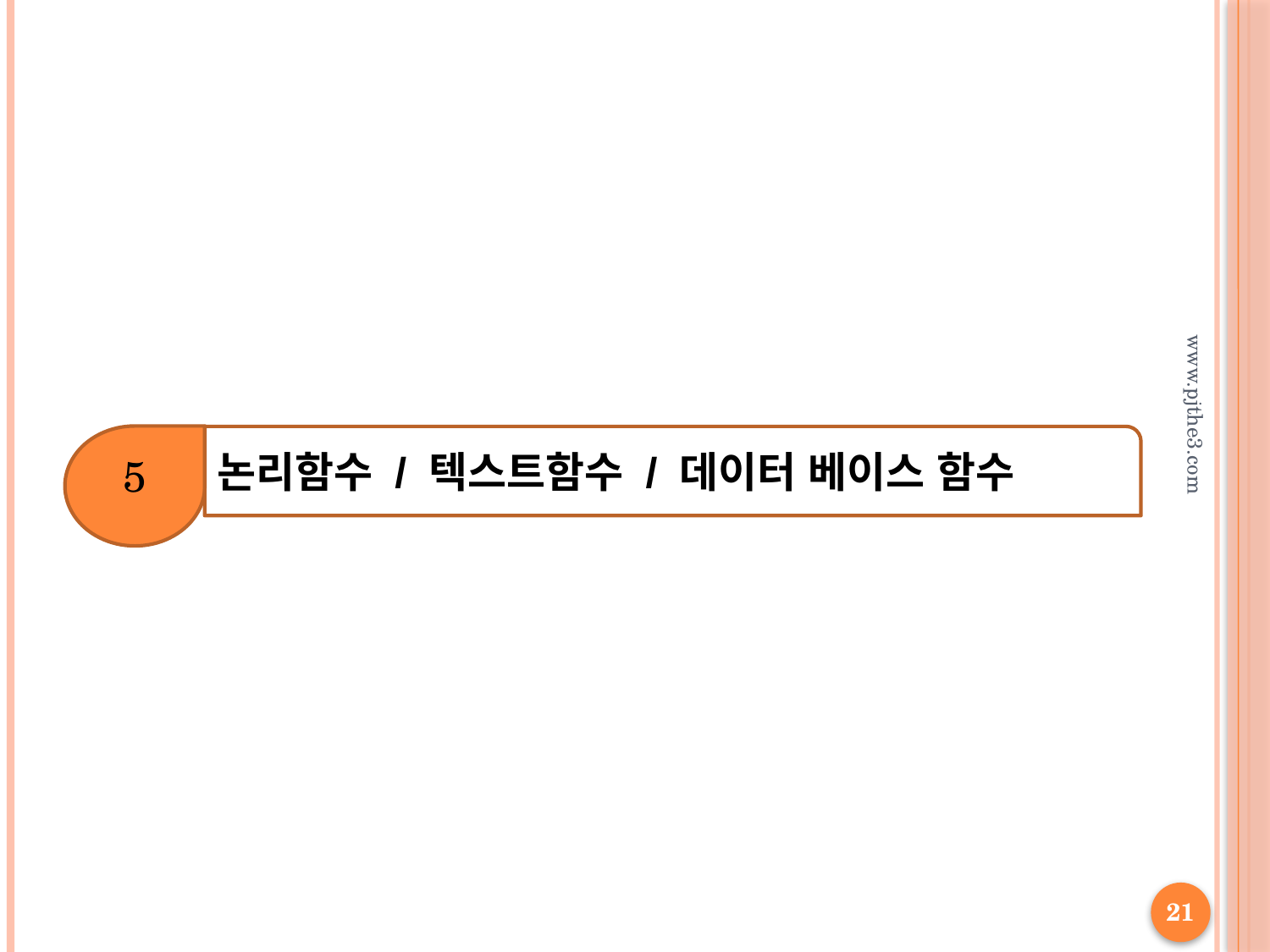

5
논리함수 / 텍스트함수 / 데이터 베이스 함수
www.pjthe3.com
21